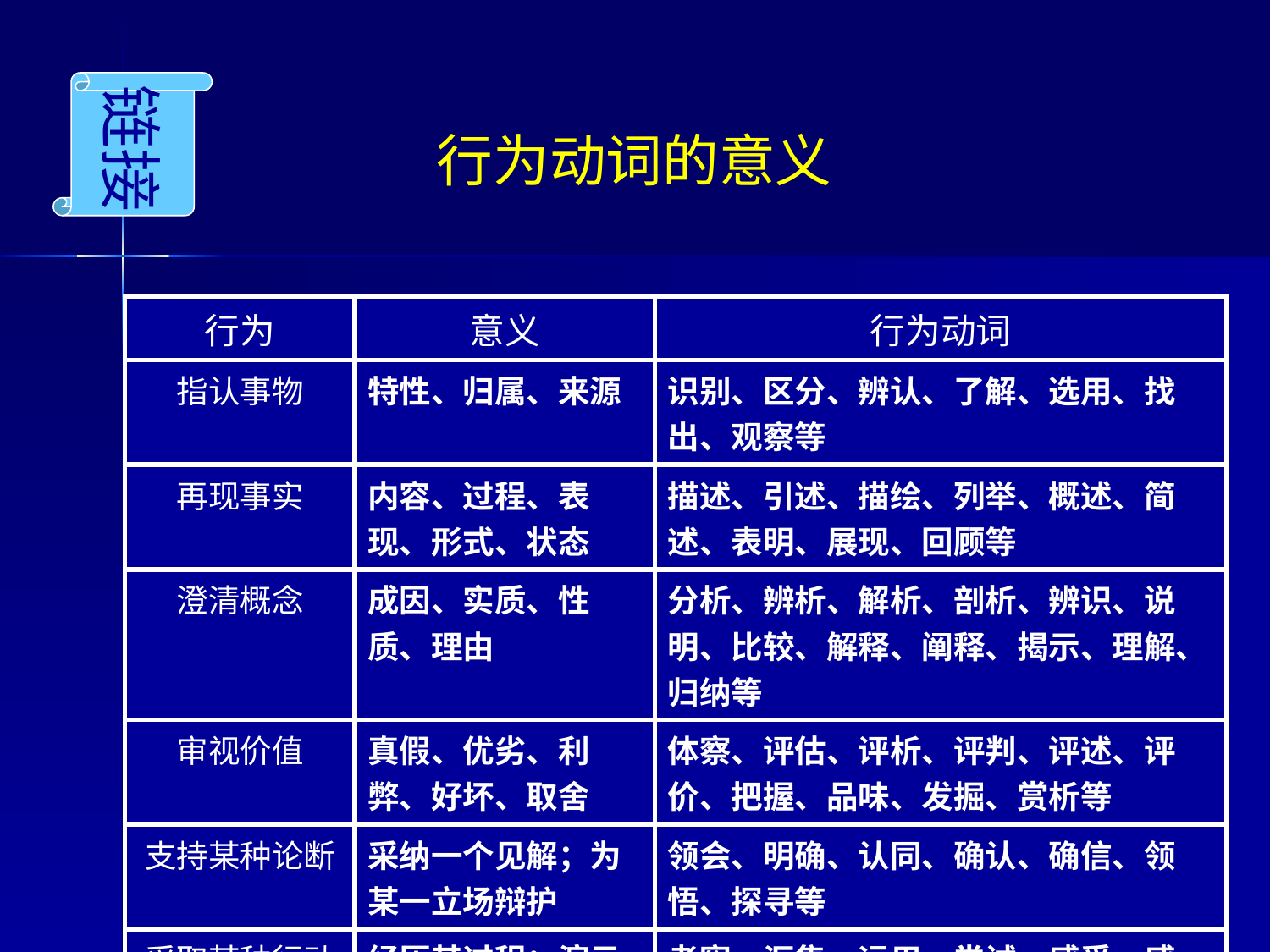

链接
行为动词的意义

| 行为 | 意义 | 行为动词 |
| --- | --- | --- |
| 指认事物 | 特性、归属、来源 | 识别、区分、辨认、了解、选用、找出、观察等 |
| 再现事实 | 内容、过程、表现、形式、状态 | 描述、引述、描绘、列举、概述、简述、表明、展现、回顾等 |
| 澄清概念 | 成因、实质、性质、理由 | 分析、辨析、解析、剖析、辨识、说明、比较、解释、阐释、揭示、理解、归纳等 |
| 审视价值 | 真假、优劣、利弊、好坏、取舍 | 体察、评估、评析、评判、评述、评价、把握、品味、发掘、赏析等 |
| 支持某种论断 | 采纳一个见解；为某一立场辩护 | 领会、明确、认同、确认、确信、领悟、探寻等 |
| 采取某种行动 | 经历其过程；演示其方法 | 考察、汇集、运用、尝试、感受、感悟、探讨、体验、寻求、模拟等 |